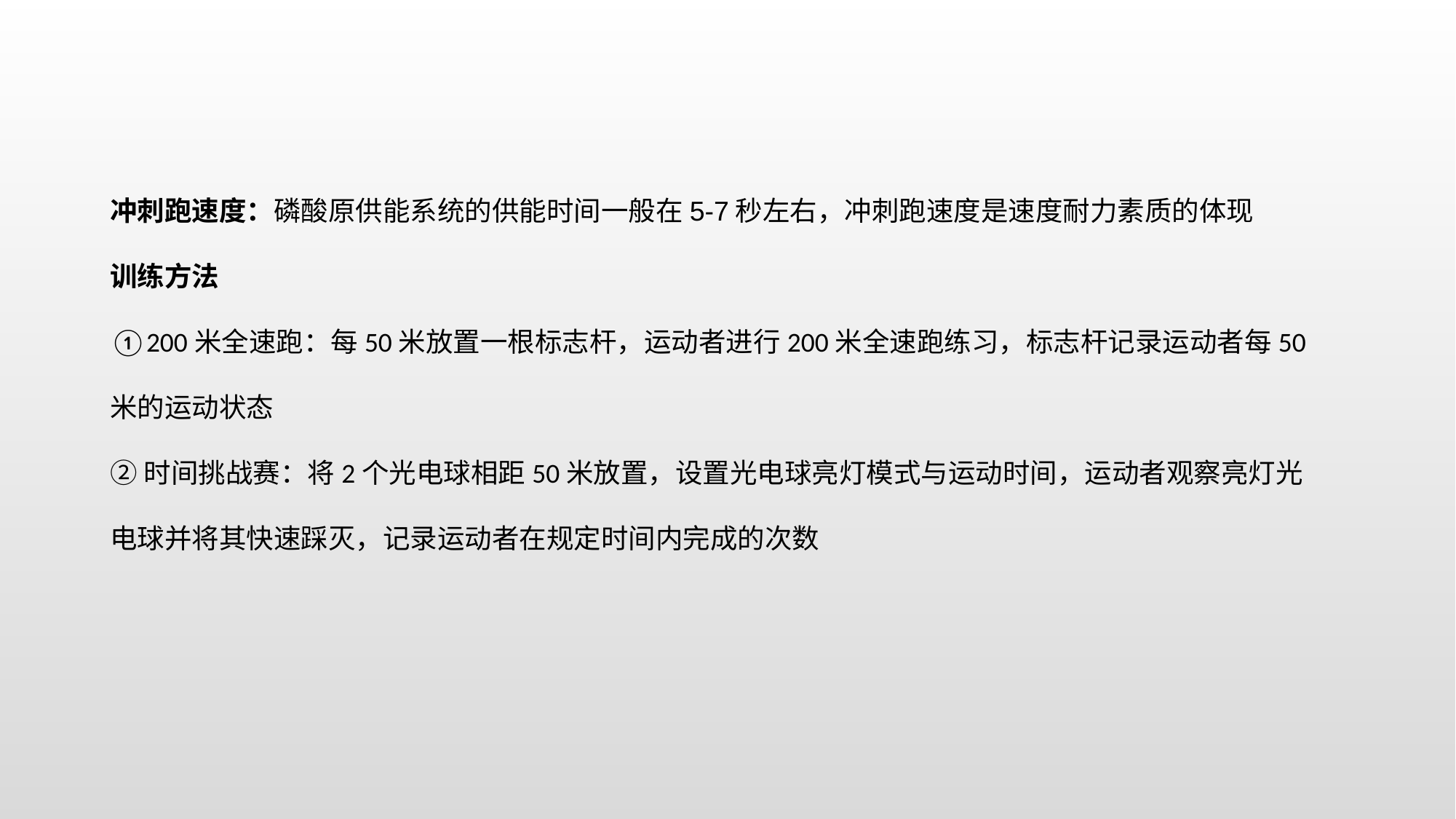

冲刺跑速度：磷酸原供能系统的供能时间一般在5-7秒左右，冲刺跑速度是速度耐力素质的体现
训练方法
①200米全速跑：每50米放置一根标志杆，运动者进行200米全速跑练习，标志杆记录运动者每50米的运动状态
②时间挑战赛：将2个光电球相距50米放置，设置光电球亮灯模式与运动时间，运动者观察亮灯光电球并将其快速踩灭，记录运动者在规定时间内完成的次数